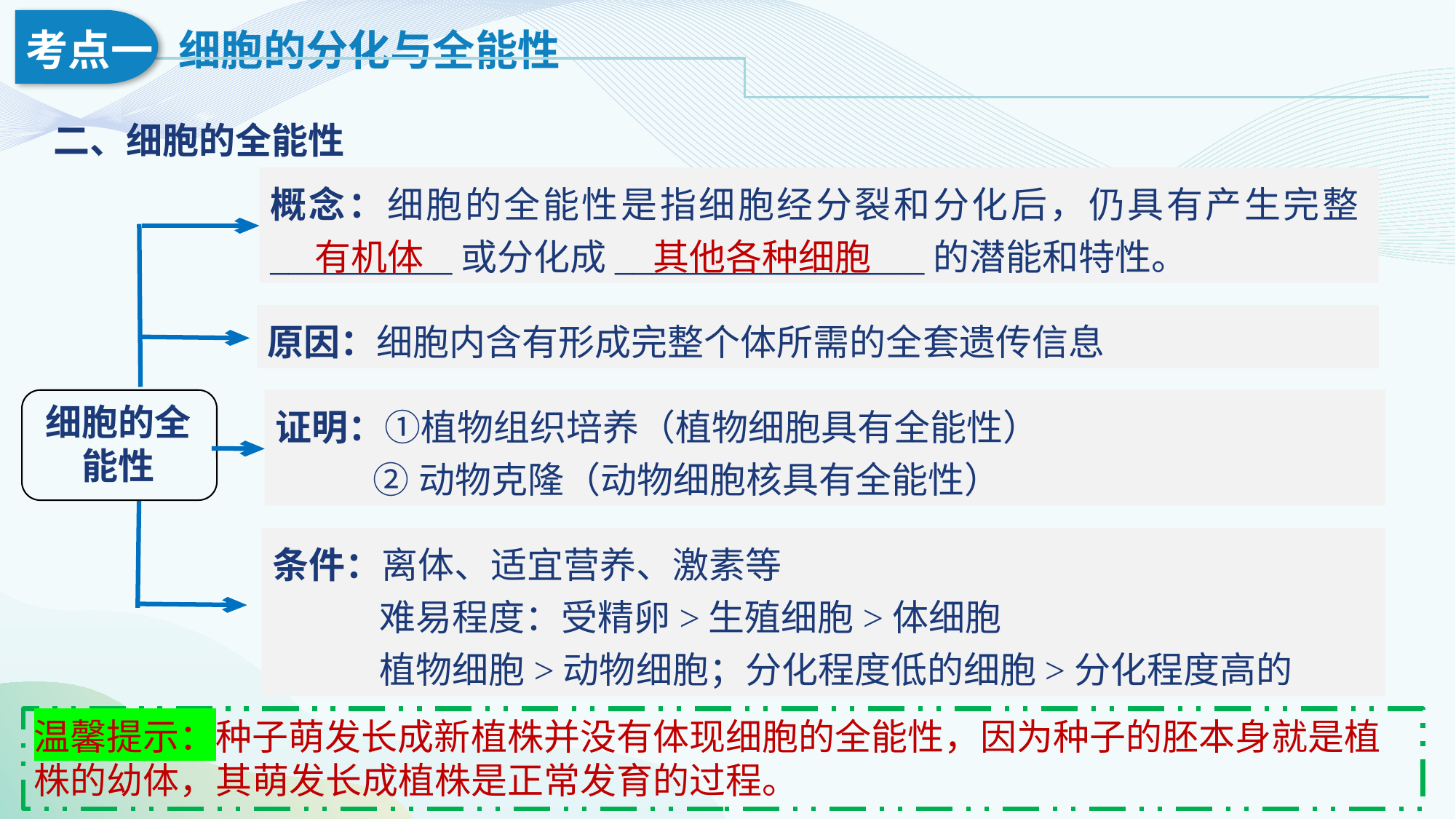

二、细胞的全能性
概念：细胞的全能性是指细胞经分裂和分化后，仍具有产生完整__________或分化成_________________的潜能和特性。
有机体
其他各种细胞
原因：细胞内含有形成完整个体所需的全套遗传信息
证明：①植物组织培养（植物细胞具有全能性）
            ②动物克隆（动物细胞核具有全能性）

细胞的全能性
条件：离体、适宜营养、激素等
            难易程度：受精卵>生殖细胞>体细胞
            植物细胞>动物细胞；分化程度低的细胞>分化程度高的
温馨提示：种子萌发长成新植株并没有体现细胞的全能性，因为种子的胚本身就是植株的幼体，其萌发长成植株是正常发育的过程。